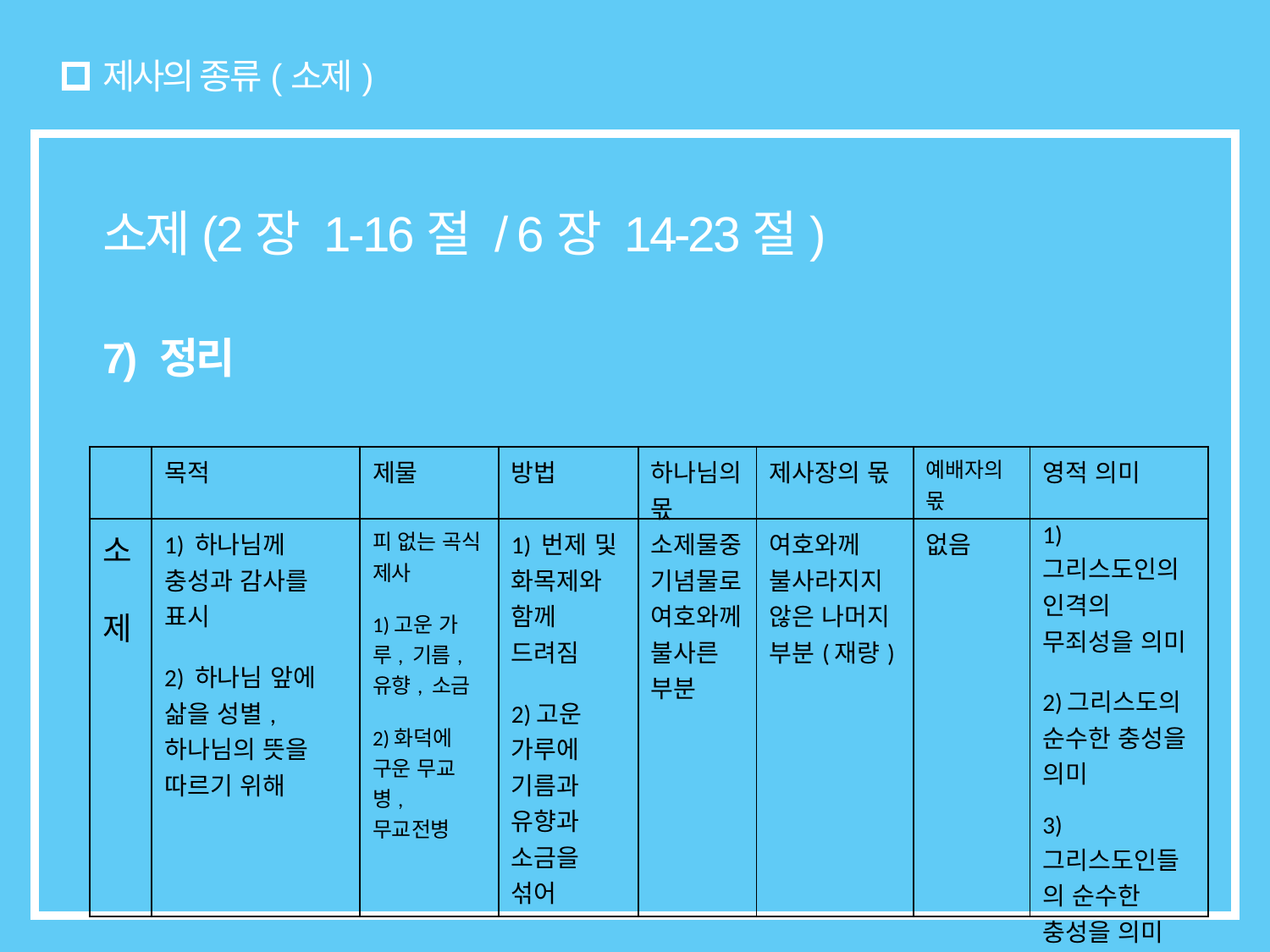

# 제사의 종류(소제)

소제(2장 1-16절 / 6장 14-23절)
7) 정리

|  | 목적 | 제물 | 방법 | 하나님의 몫 | 제사장의 몫 | 예배자의 몫 | 영적 의미 |
| --- | --- | --- | --- | --- | --- | --- | --- |
| 소 제 | 1) 하나님께 충성과 감사를 표시 2) 하나님 앞에 삶을 성별, 하나님의 뜻을 따르기 위해 | 피 없는 곡식 제사 1)고운 가루, 기름, 유향, 소금 2)화덕에 구운 무교병, 무교전병 | 1) 번제 및 화목제와 함께 드려짐 2)고운 가루에 기름과 유향과 소금을 섞어 | 소제물중 기념물로 여호와께 불사른 부분 | 여호와께 불사라지지 않은 나머지 부분(재량) | 없음 | 1)그리스도인의 인격의 무죄성을 의미 2)그리스도의 순수한 충성을 의미 3) 그리스도인들의 순수한 충성을 의미 |